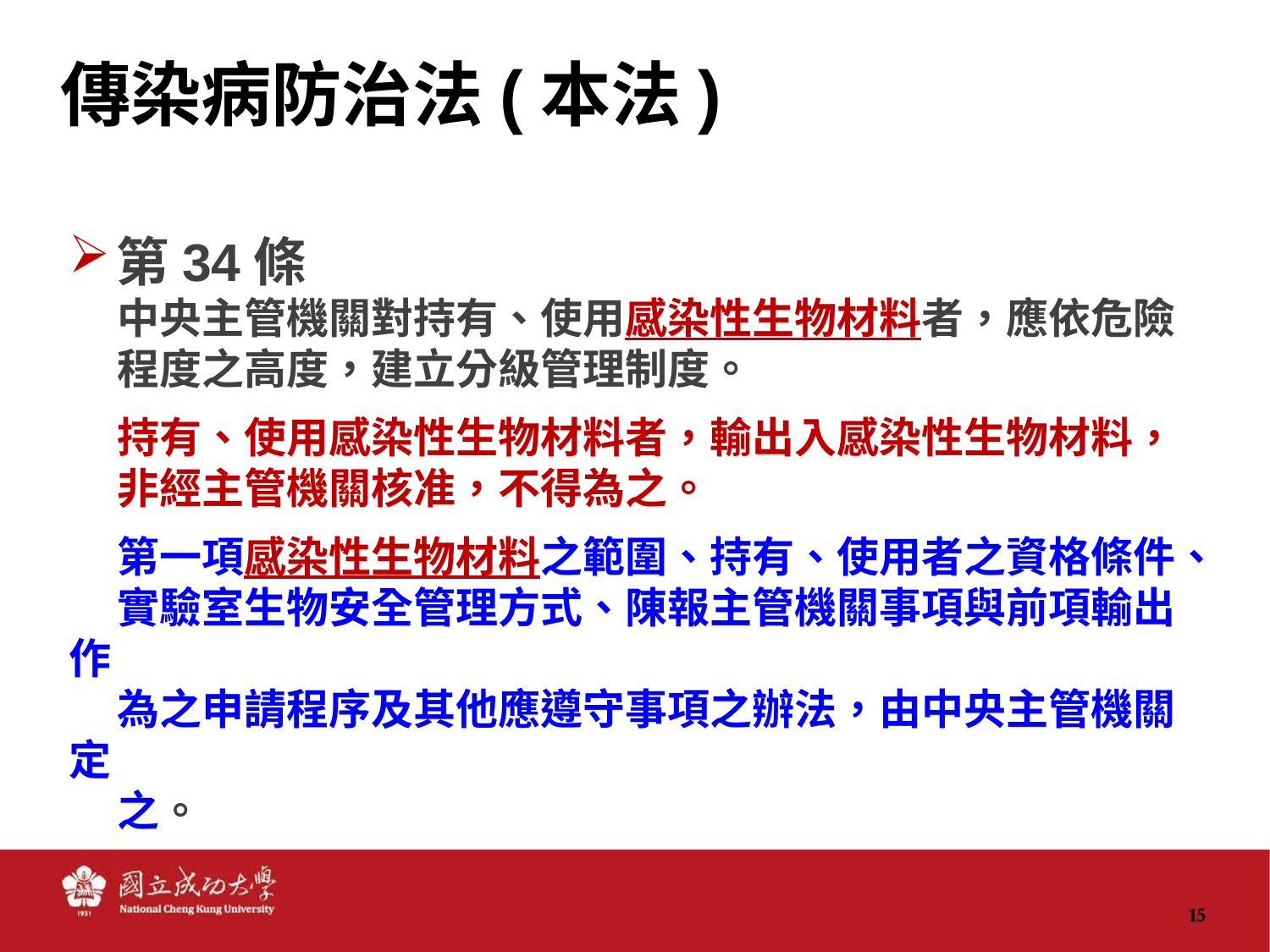

# 傳染病防治法(本法)
第34條
    中央主管機關對持有、使用感染性生物材料者，應依危險
    程度之高度，建立分級管理制度。
    持有、使用感染性生物材料者，輸出入感染性生物材料，
    非經主管機關核准，不得為之。
    第一項感染性生物材料之範圍、持有、使用者之資格條件、
    實驗室生物安全管理方式、陳報主管機關事項與前項輸出作
    為之申請程序及其他應遵守事項之辦法，由中央主管機關定
    之。
15